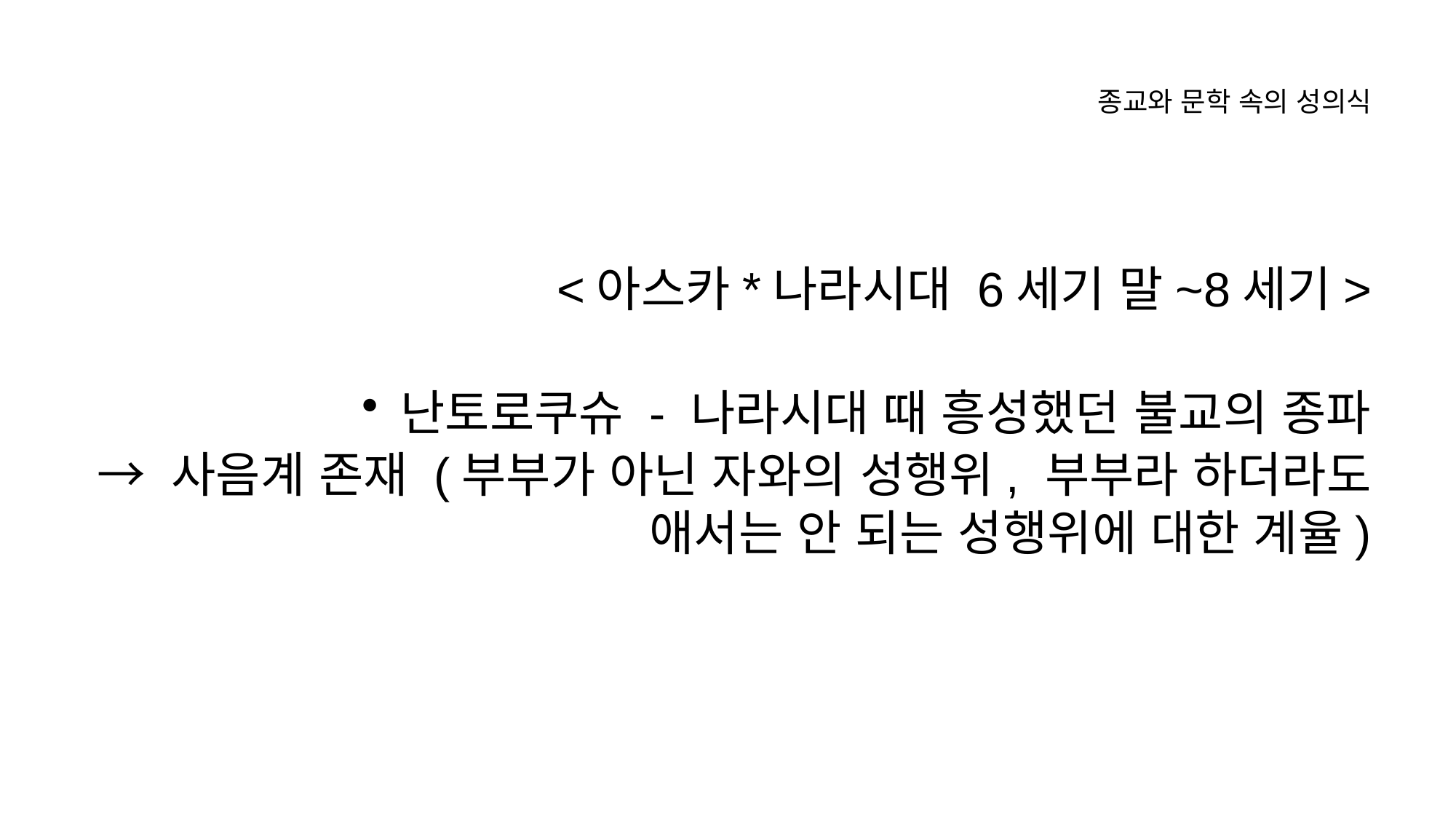

종교와 문학 속의 성의식

<아스카*나라시대 6세기 말~8세기>

난토로쿠슈 - 나라시대 때 흥성했던 불교의 종파
→ 사음계 존재 (부부가 아닌 자와의 성행위, 부부라 하더라도 애서는 안 되는 성행위에 대한 계율)